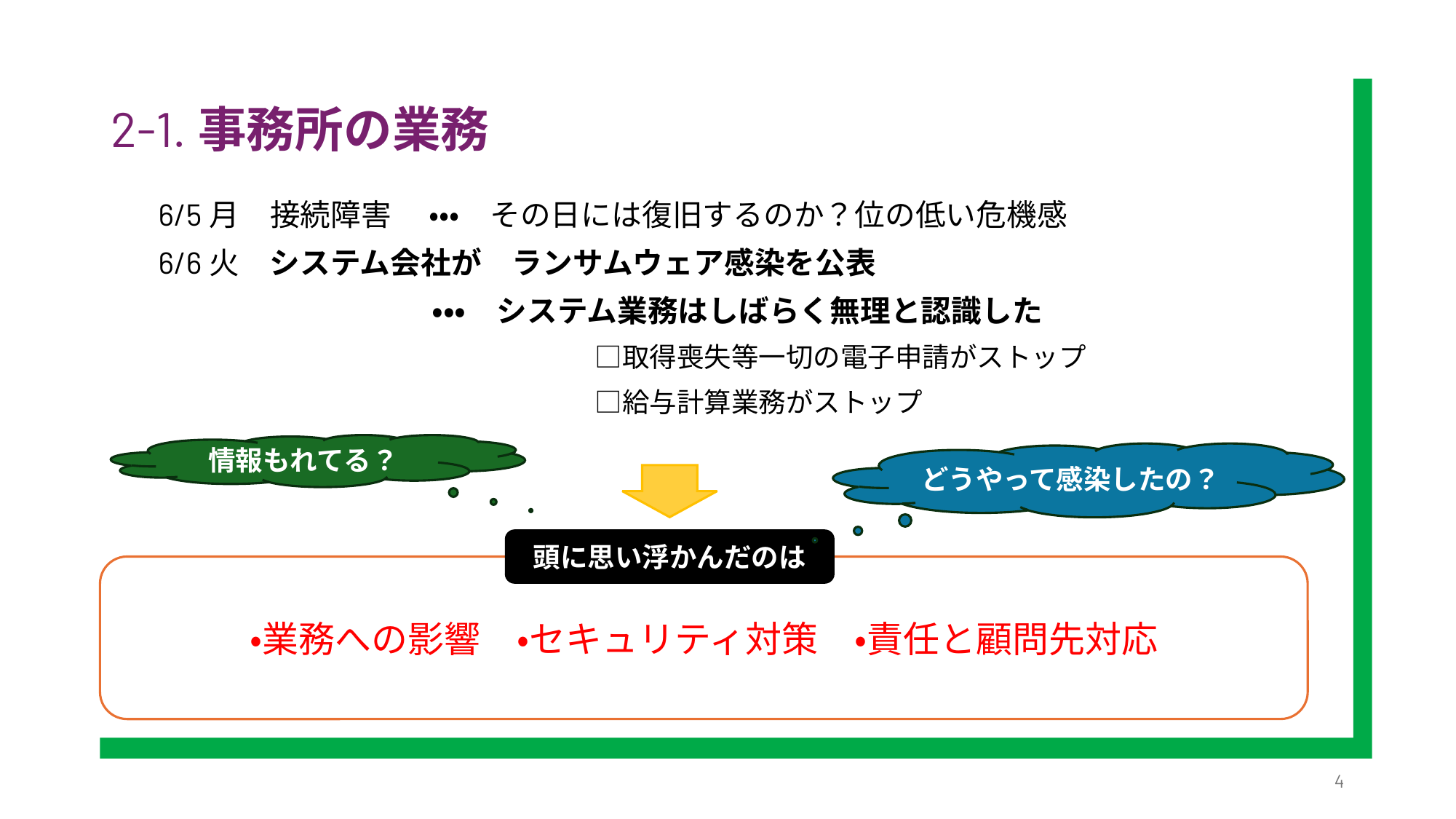

# 2-1.事務所の業務
6/5月　接続障害　 ・・・　その日には復旧するのか？位の低い危機感
6/6火　システム会社が　ランサムウェア感染を公表
　　　　　　　　　・・・　システム業務はしばらく無理と認識した
　　　　			□取得喪失等一切の電子申請がストップ
　　　　　　　　　　　　　	□給与計算業務がストップ

情報もれてる？
どうやって感染したの？

頭に思い浮かんだのは
・業務への影響　・セキュリティ対策　・責任と顧問先対応
4